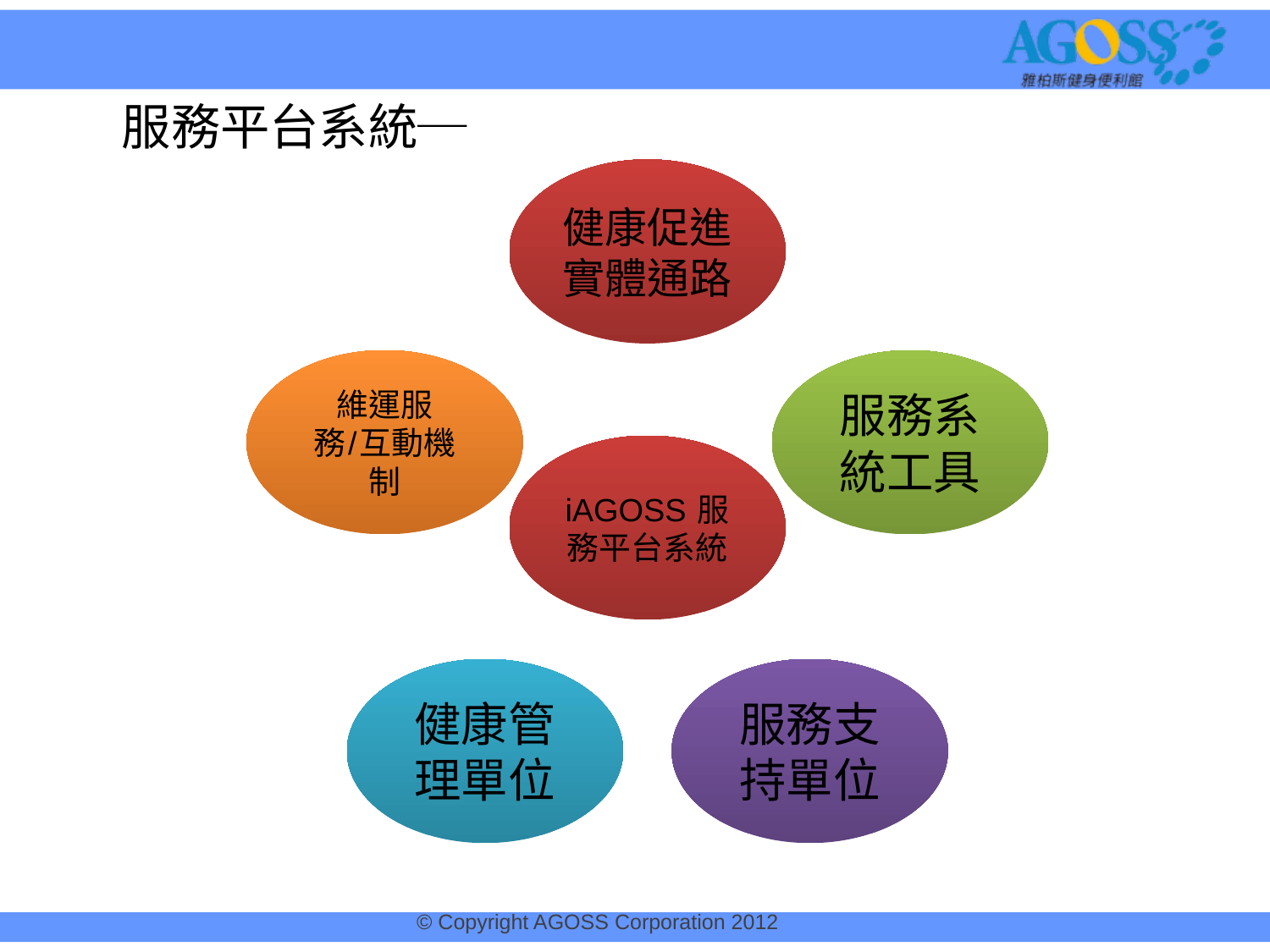

服務平台系統─
iAGOSS 服務平台系統
健康促進實體通路
健康管理單位
服務支持單位
維運服務/互動機制
服務系統工具
© Copyright AGOSS Corporation 2012